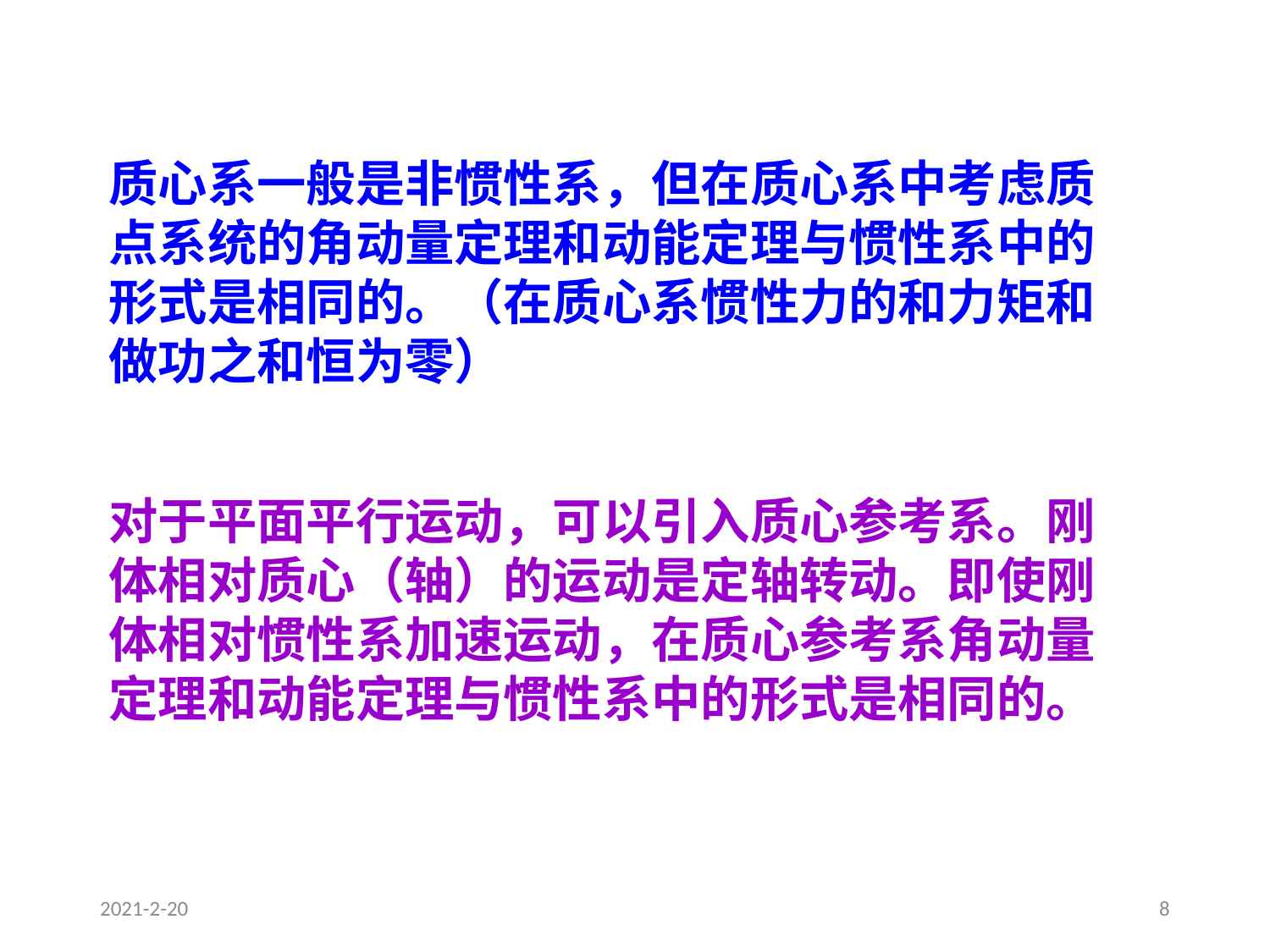

质心系一般是非惯性系，但在质心系中考虑质点系统的角动量定理和动能定理与惯性系中的形式是相同的。（在质心系惯性力的和力矩和做功之和恒为零）
对于平面平行运动，可以引入质心参考系。刚体相对质心（轴）的运动是定轴转动。即使刚体相对惯性系加速运动，在质心参考系角动量定理和动能定理与惯性系中的形式是相同的。
2021-2-20
8